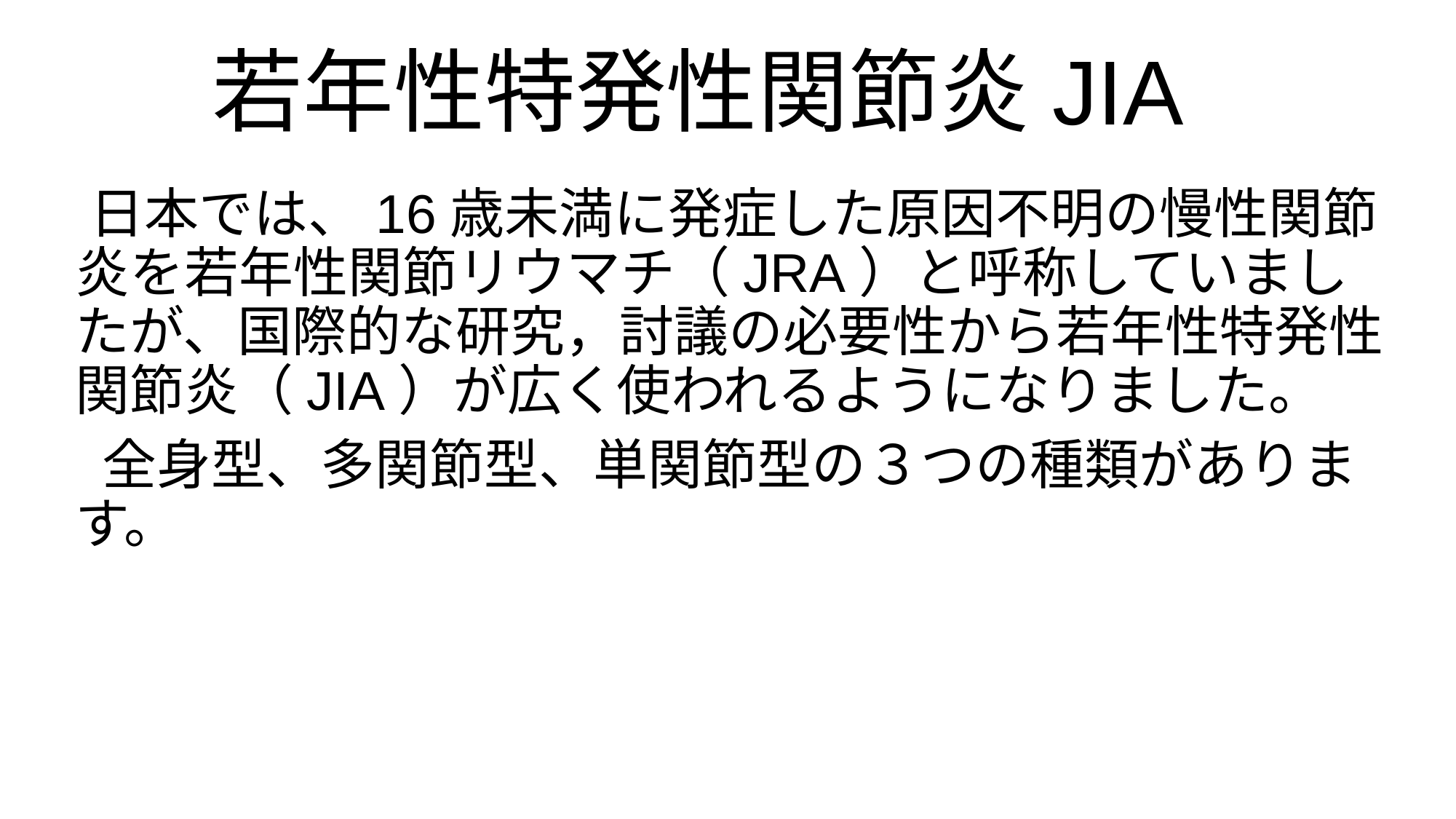

# 若年性特発性関節炎JIA
　日本では、16歳未満に発症した原因不明の慢性関節炎を若年性関節リウマチ（JRA）と呼称していましたが、国際的な研究，討議の必要性から若年性特発性関節炎（JIA）が広く使われるようになりました。
　全身型、多関節型、単関節型の３つの種類があります。